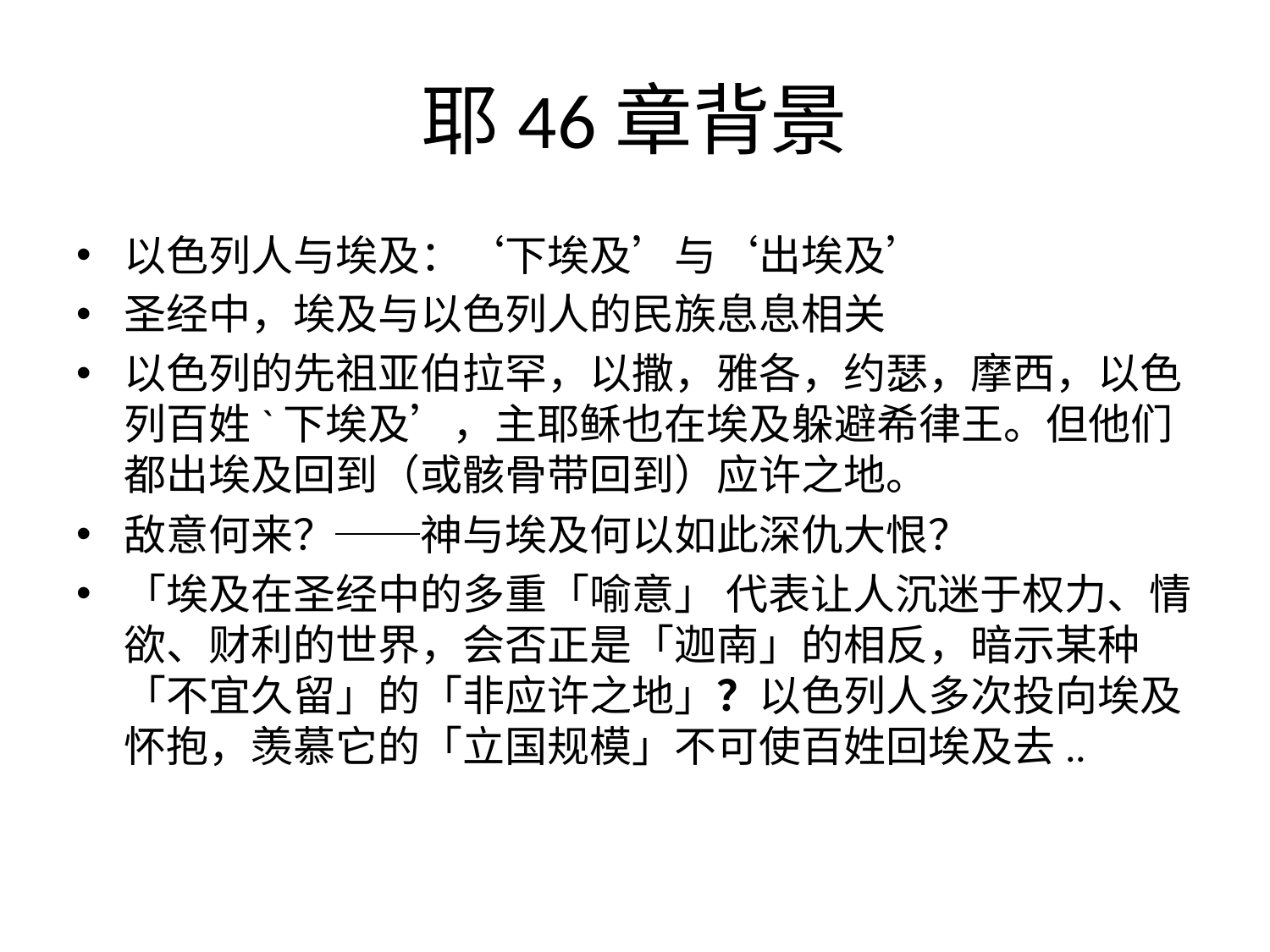

# 耶46章背景
以色列人与埃及：‘下埃及’与‘出埃及’
圣经中，埃及与以色列人的民族息息相关
以色列的先祖亚伯拉罕，以撒，雅各，约瑟，摩西，以色列百姓`下埃及’，主耶稣也在埃及躲避希律王。但他们都出埃及回到（或骸骨带回到）应许之地。
敌意何来？──神与埃及何以如此深仇大恨？
「埃及在圣经中的多重「喻意」 代表让人沉迷于权力、情欲、财利的世界，会否正是「迦南」的相反，暗示某种「不宜久留」的「非应许之地」？以色列人多次投向埃及怀抱，羡慕它的「立国规模」不可使百姓回埃及去..